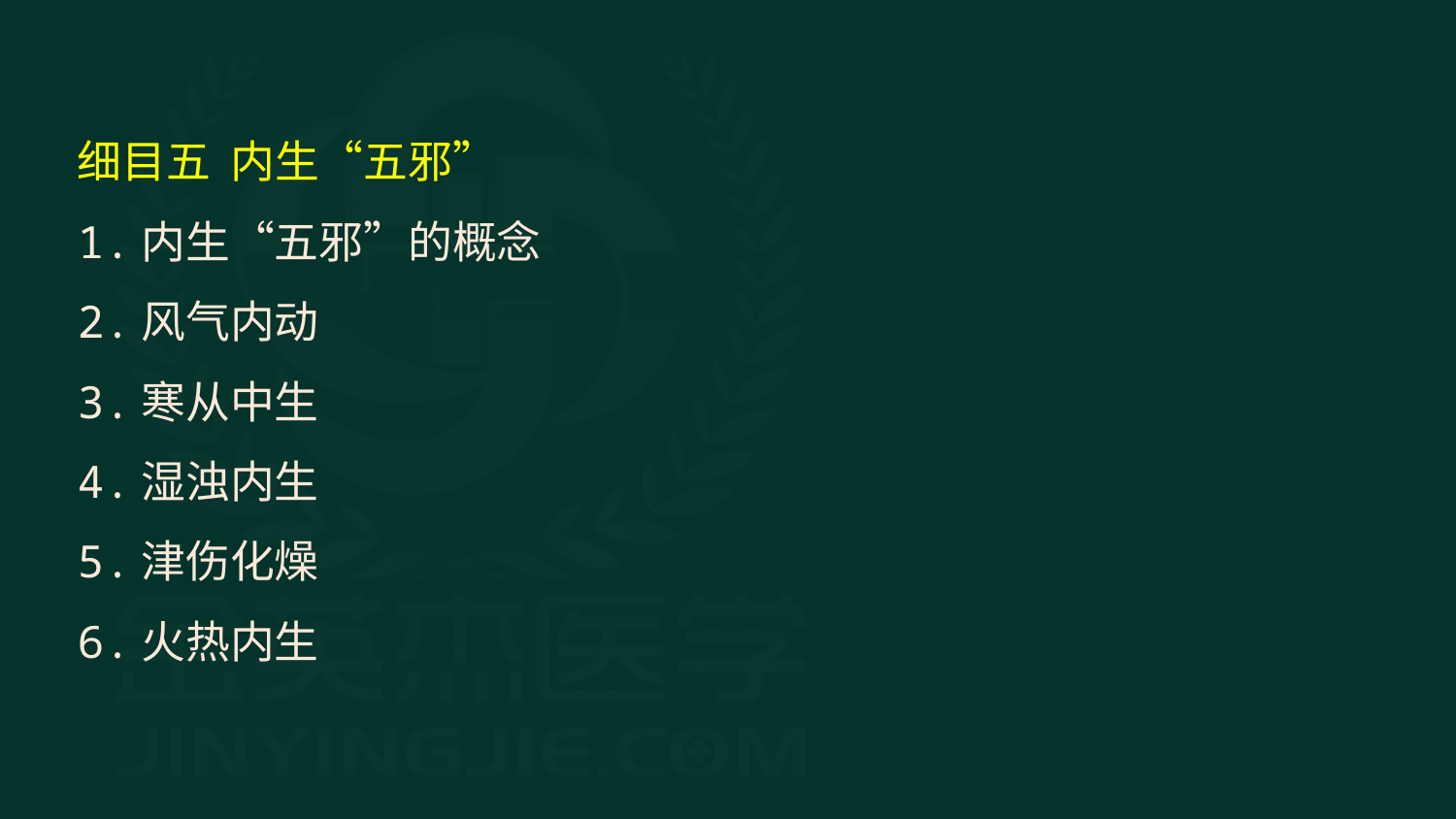

细目五  内生“五邪”
1.内生“五邪”的概念
2.风气内动
3.寒从中生
4.湿浊内生
5.津伤化燥
6.火热内生